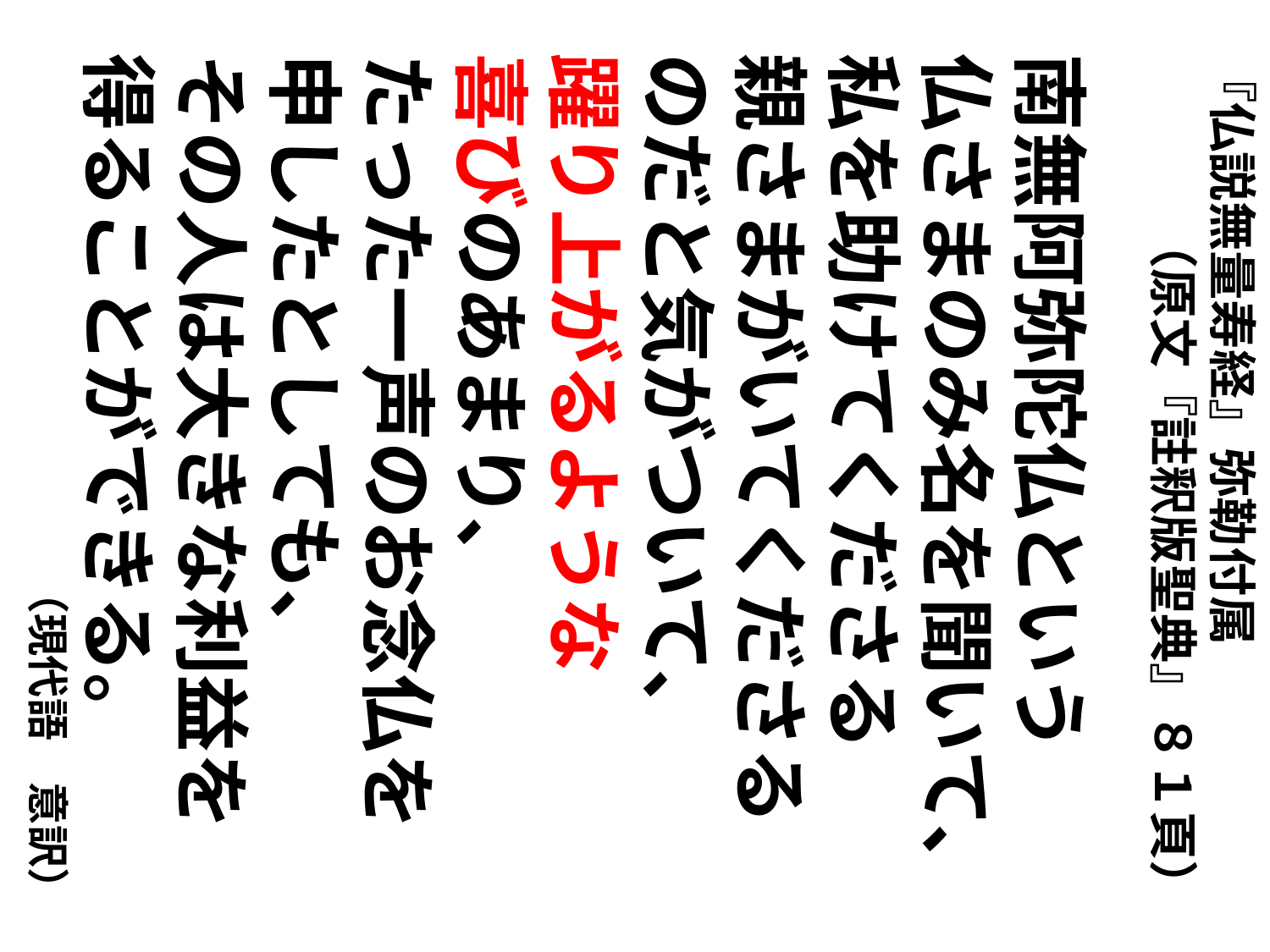

『仏説無量寿経』弥勒付属
（原文『註釈版聖典』８１頁）
南無阿弥陀仏という
仏さまのみ名を聞いて、
私を助けてくださる
親さまがいてくださる
のだと気がついて、
躍り上がるような
喜びのあまり、
たった一声のお念仏を
申したとしても、
その人は大きな利益を
得ることができる。
（現代語　意訳）